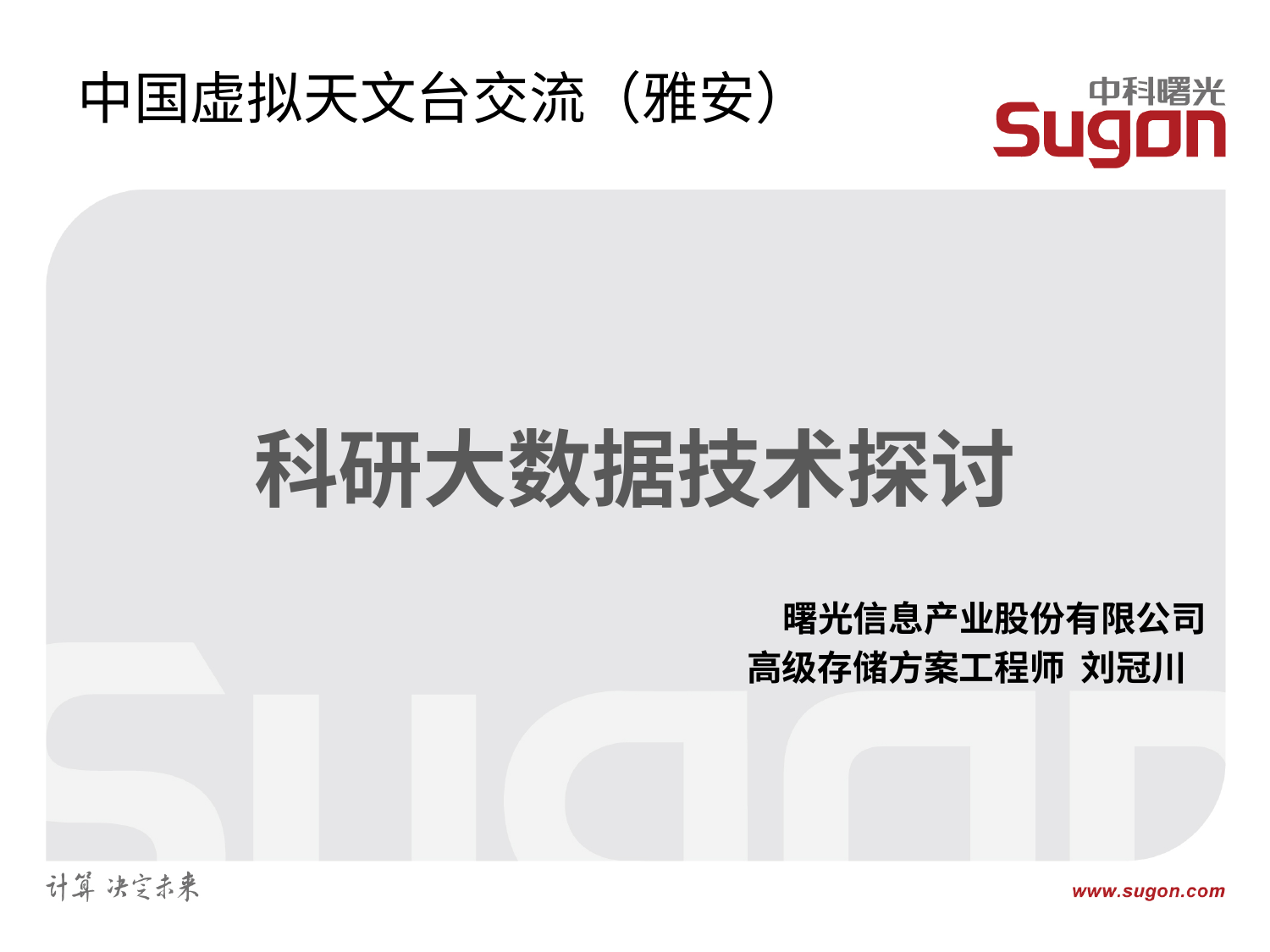

中国虚拟天文台交流（雅安）
科研大数据技术探讨
曙光信息产业股份有限公司
高级存储方案工程师  刘冠川